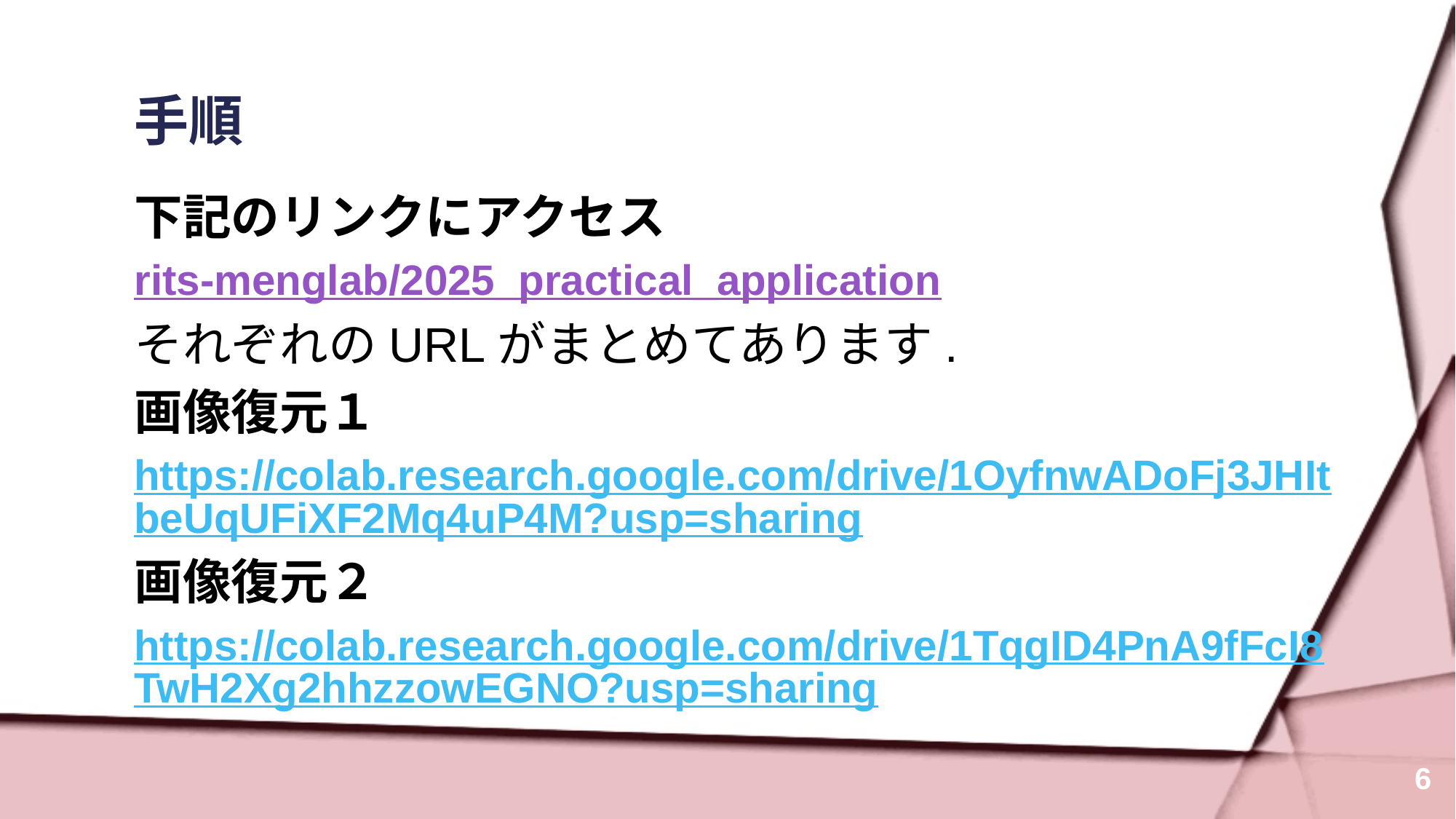

# 手順
下記のリンクにアクセス
rits-menglab/2025_practical_application
それぞれのURLがまとめてあります.
画像復元１
https://colab.research.google.com/drive/1OyfnwADoFj3JHItbeUqUFiXF2Mq4uP4M?usp=sharing
画像復元２
https://colab.research.google.com/drive/1TqgID4PnA9fFcI8TwH2Xg2hhzzowEGNO?usp=sharing
6